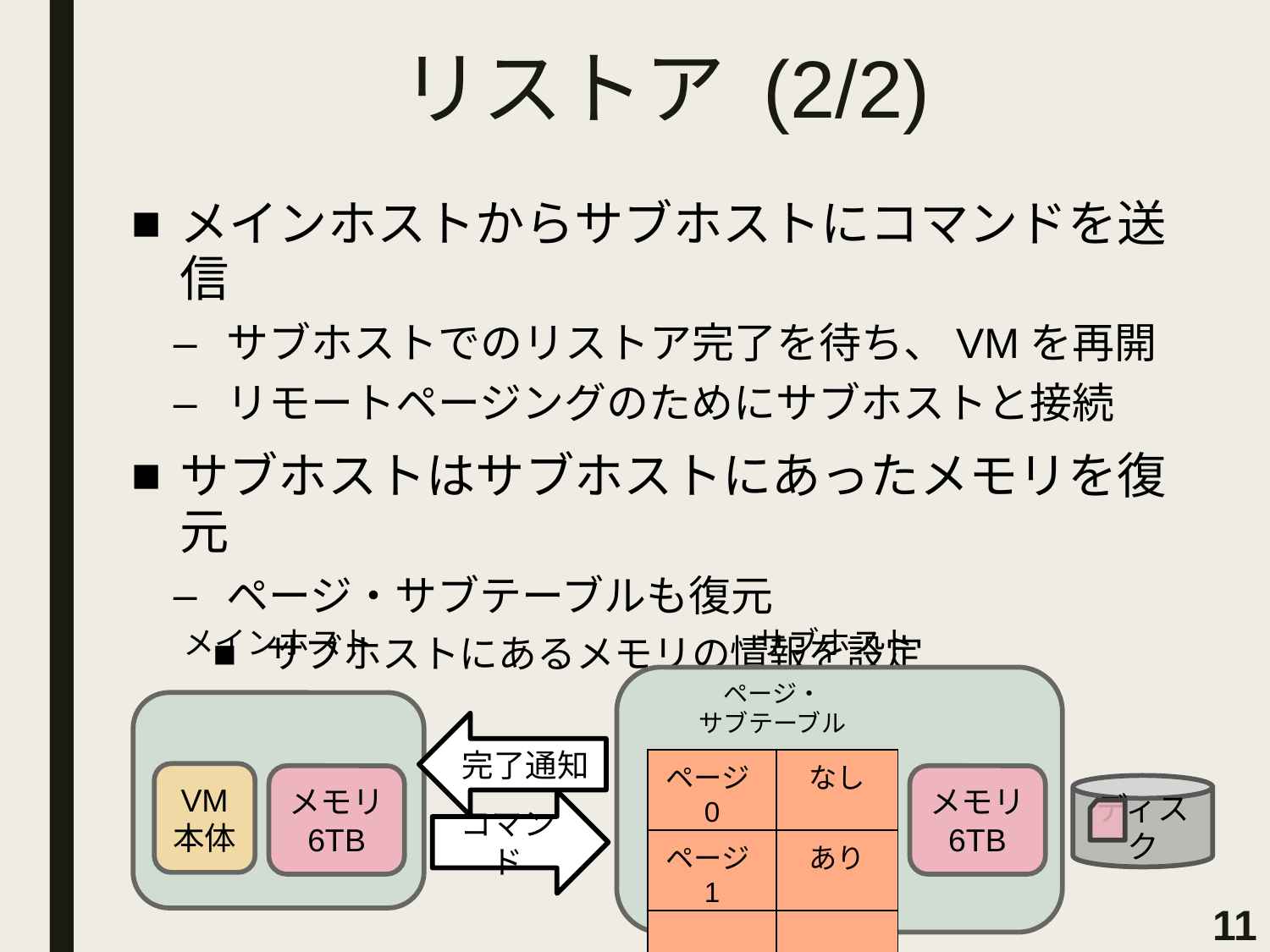

# リストア (2/2)
メインホストからサブホストにコマンドを送信
サブホストでのリストア完了を待ち、VMを再開
リモートページングのためにサブホストと接続
サブホストはサブホストにあったメモリを復元
ページ・サブテーブルも復元
サブホストにあるメモリの情報を設定
サブホスト
メインホスト

ページ・
サブテーブル

完了通知
| ページ0 | なし |
| --- | --- |
| ページ1 | あり |
| … | … |
VM
本体
メモリ
6TB
メモリ
6TB
ディスク
コマンド

11